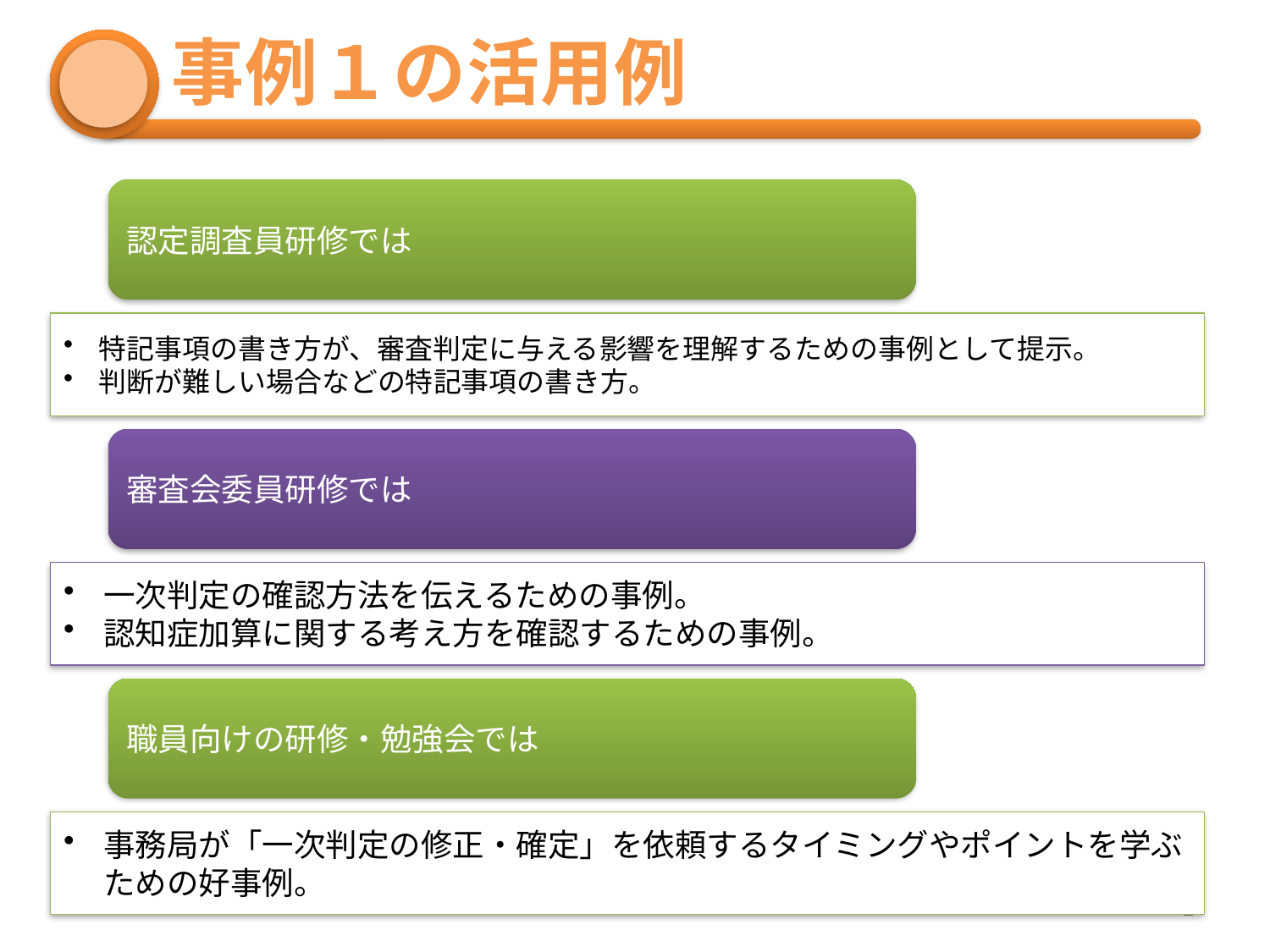

# 事例１の活用例
認定調査員研修では
審査会委員研修では
特記事項の書き方が、審査判定に与える影響を理解するための事例として提示。
認知症加算に関する考え方を確認するための事例。
一次判定の確認方法を伝えるための事例。
職員向けの研修・勉強会では
判断が難しい場合などの特記事項の書き方。
事務局が「一次判定の修正・確定」を依頼するタイミングやポイントを学ぶための好事例。
2